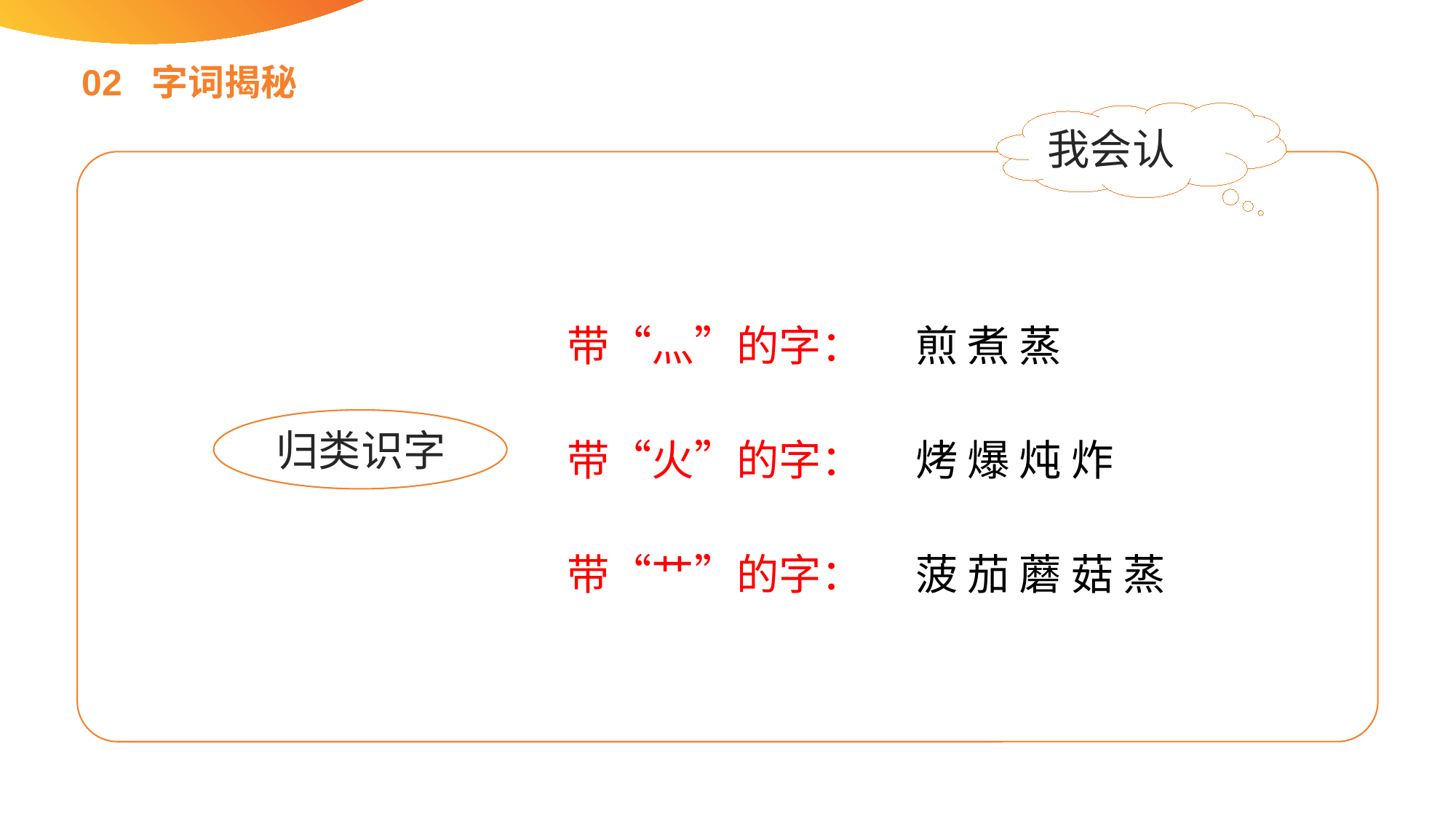

02  字词揭秘
我会认
带“灬”的字：
煎 煮 蒸

归类识字
烤 爆 炖 炸
带“火”的字：
菠 茄 蘑 菇 蒸
带“艹”的字：